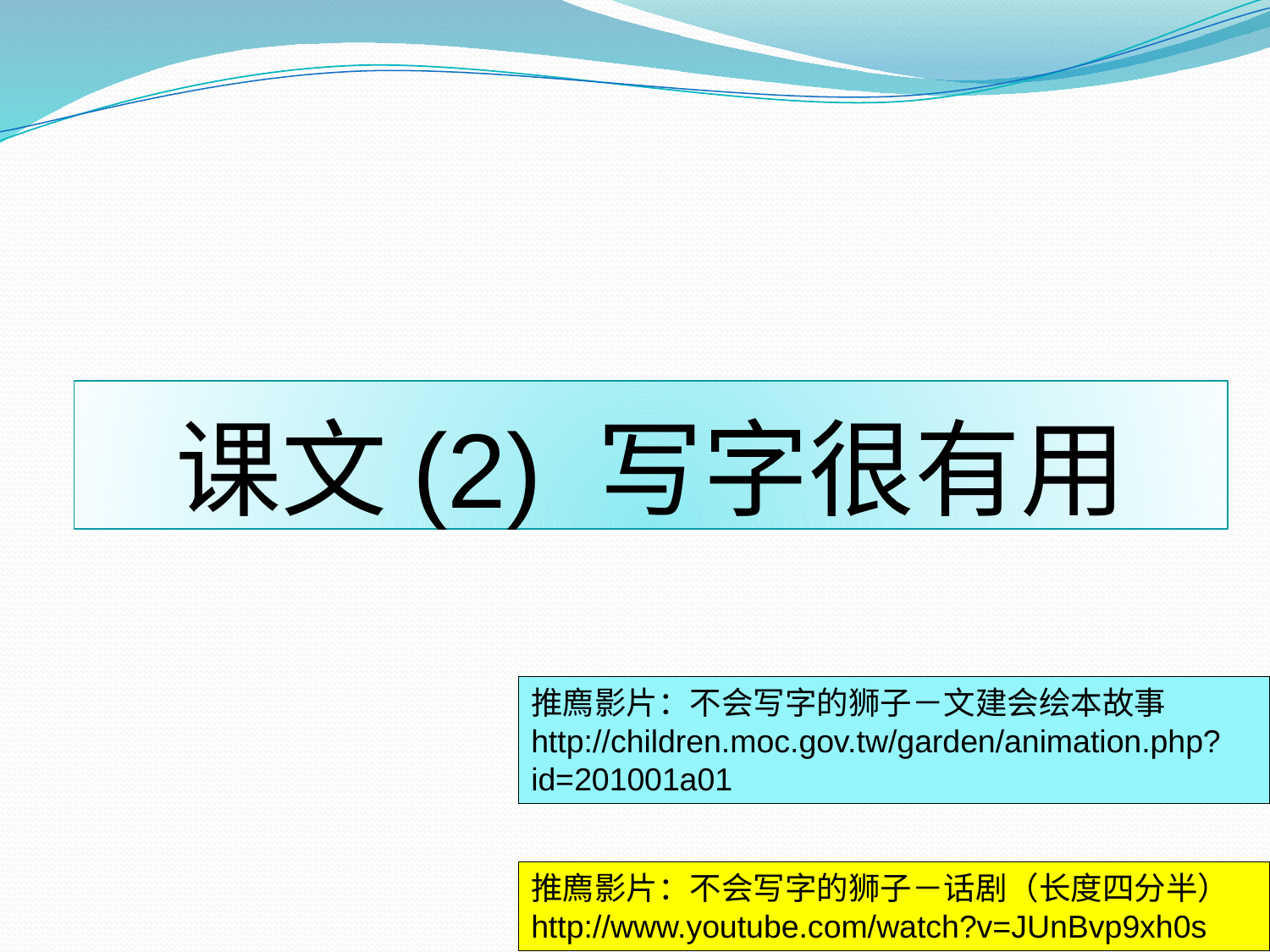

# 课文(2) 写字很有用
推廌影片：不会写字的狮子－文建会绘本故事 http://children.moc.gov.tw/garden/animation.php?id=201001a01
推廌影片：不会写字的狮子－话剧（长度四分半） http://www.youtube.com/watch?v=JUnBvp9xh0s